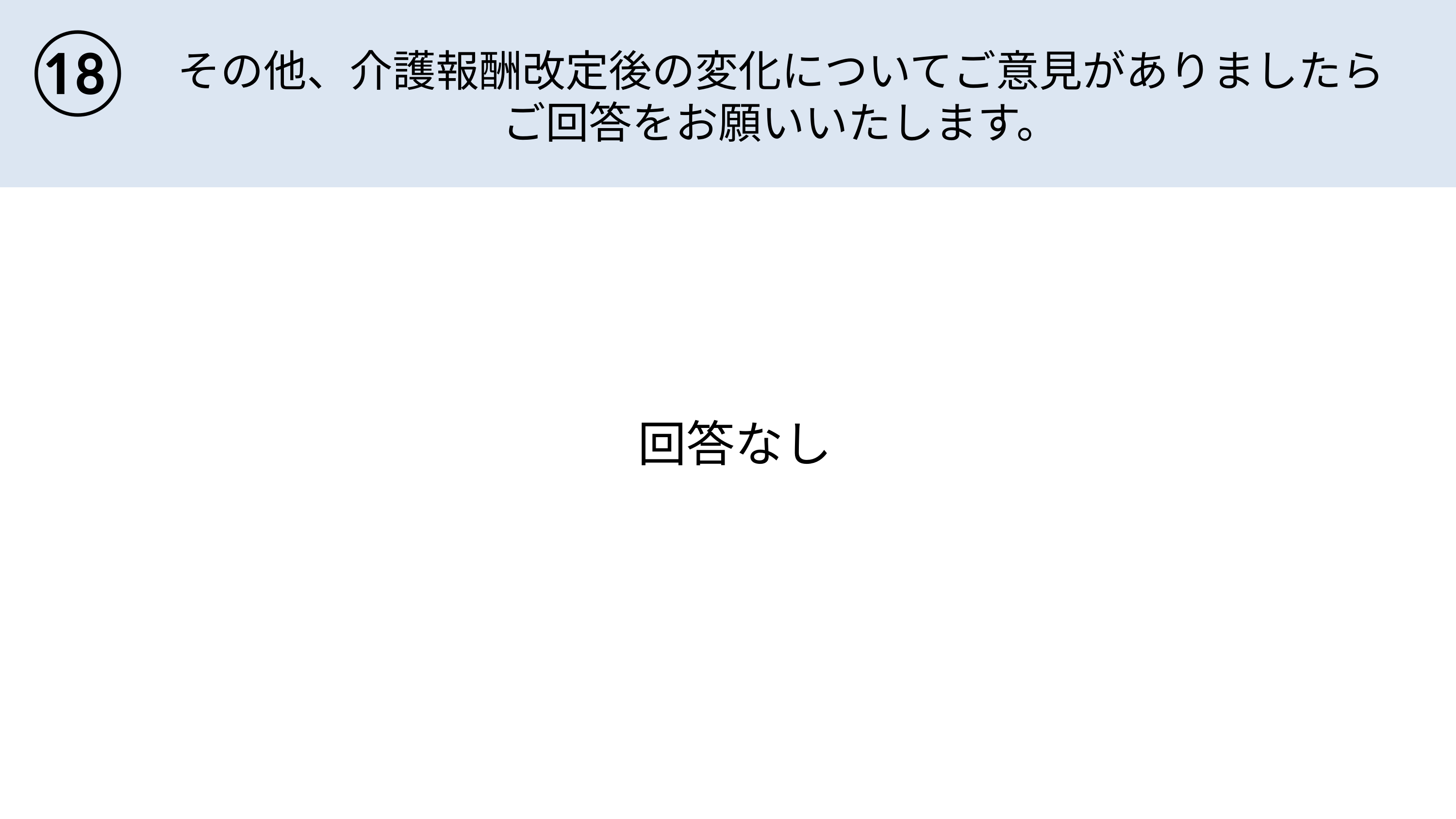

⑱
その他、介護報酬改定後の変化についてご意見がありましたら
ご回答をお願いいたします。
#
回答なし